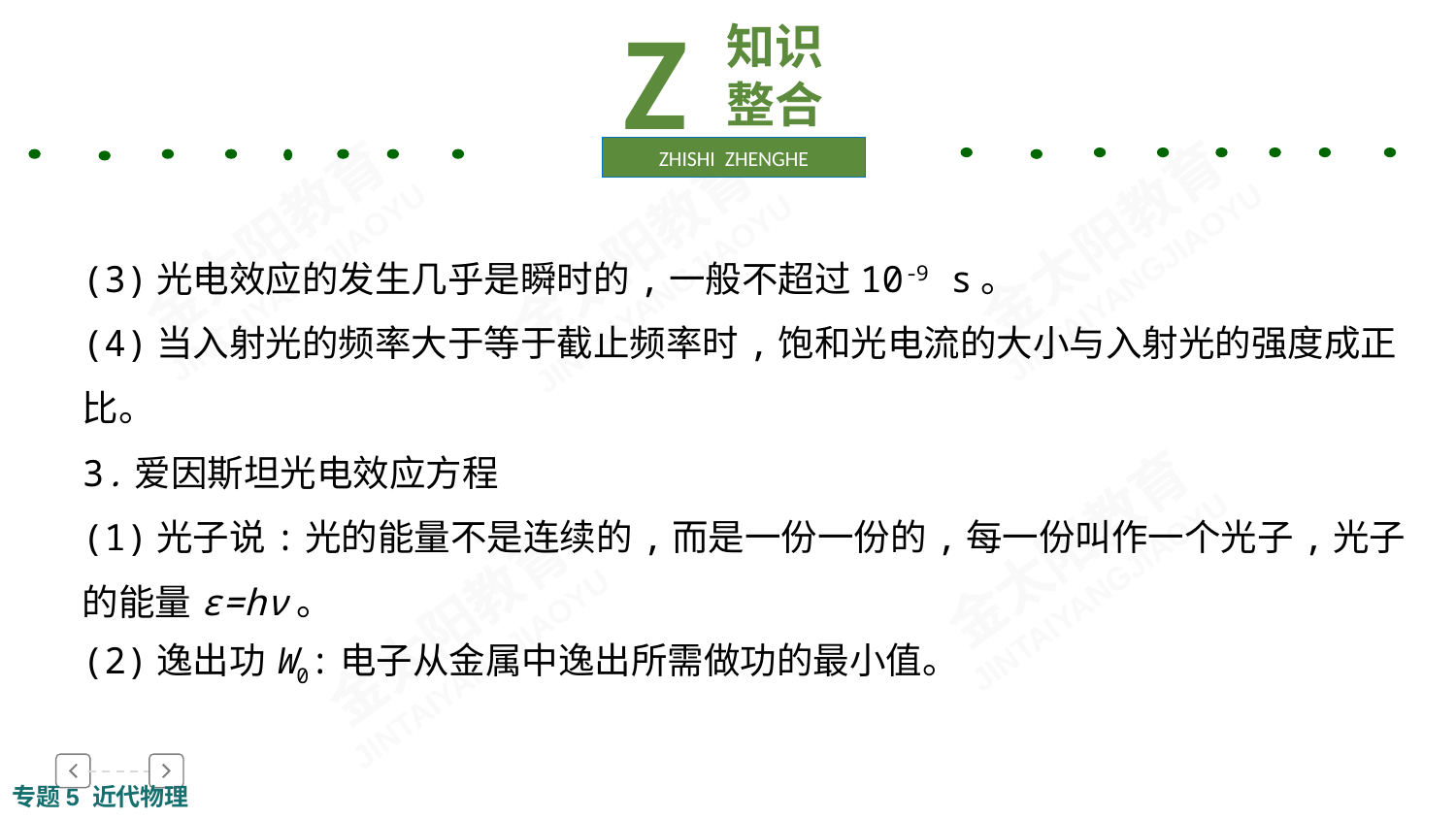

Z
知识整合
ZHISHI  ZHENGHE

(3)光电效应的发生几乎是瞬时的,一般不超过10-9 s。
(4)当入射光的频率大于等于截止频率时,饱和光电流的大小与入射光的强度成正比。
3.爱因斯坦光电效应方程
(1)光子说:光的能量不是连续的,而是一份一份的,每一份叫作一个光子,光子的能量ε=hν。
(2)逸出功W0:电子从金属中逸出所需做功的最小值。